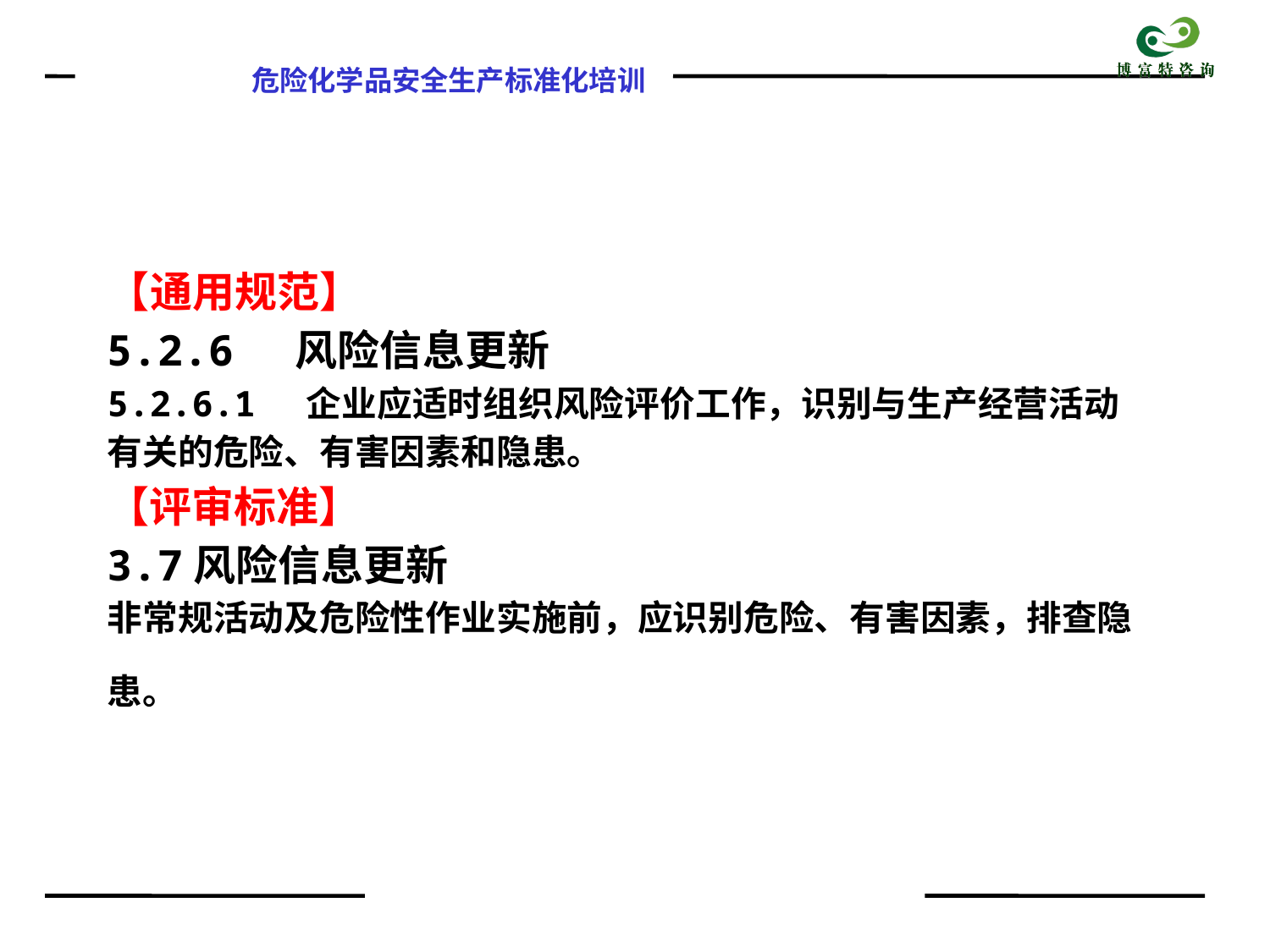

【通用规范】
5.2.6  风险信息更新
5.2.6.1  企业应适时组织风险评价工作，识别与生产经营活动有关的危险、有害因素和隐患。
【评审标准】
3.7风险信息更新
非常规活动及危险性作业实施前，应识别危险、有害因素，排查隐患。